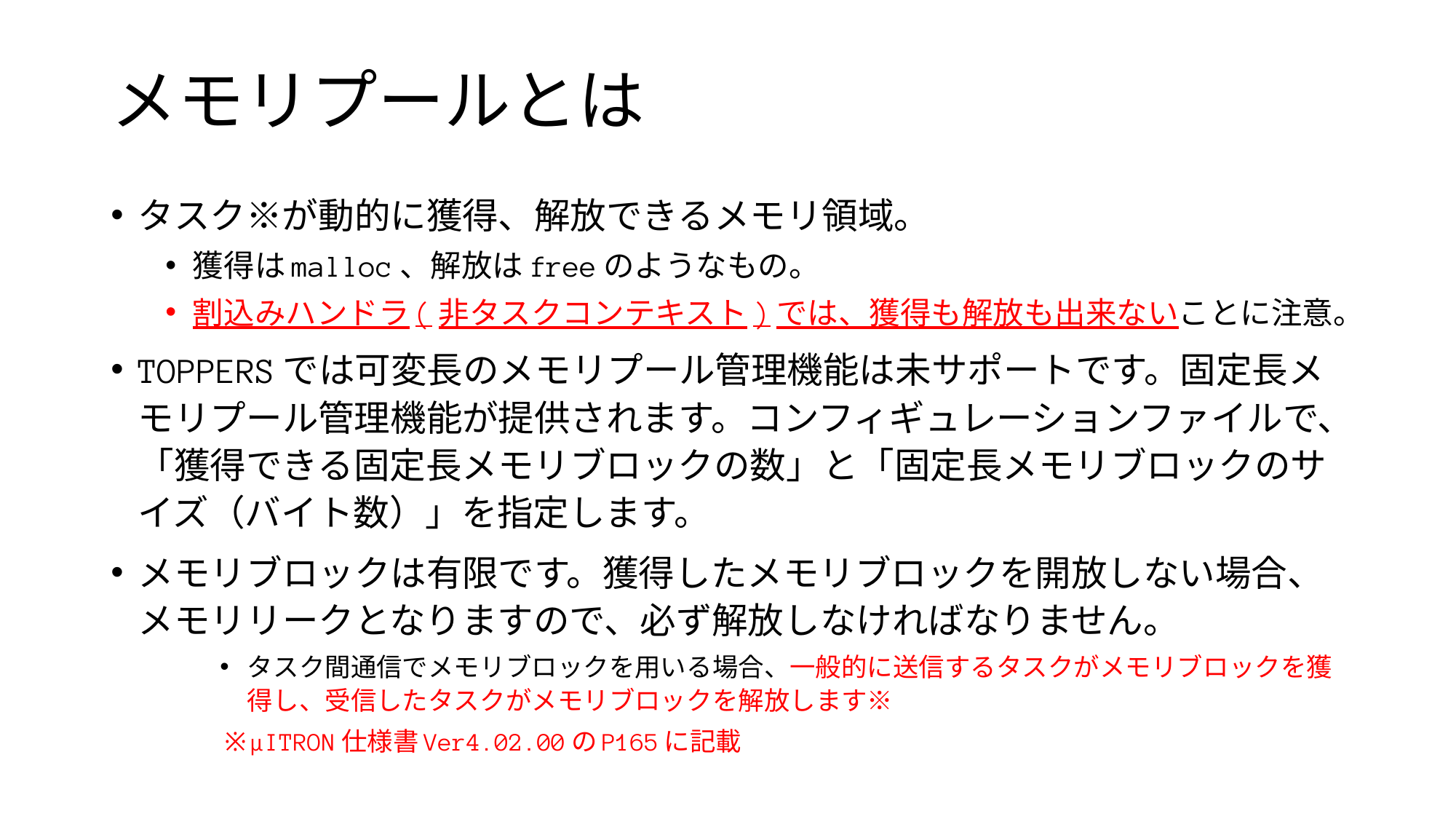

# メモリプールとは
タスク※が動的に獲得、解放できるメモリ領域。
獲得はmalloc、解放はfreeのようなもの。
割込みハンドラ(非タスクコンテキスト)では、獲得も解放も出来ないことに注意。
TOPPERSでは可変長のメモリプール管理機能は未サポートです。固定長メモリプール管理機能が提供されます。コンフィギュレーションファイルで、「獲得できる固定長メモリブロックの数」と「固定長メモリブロックのサイズ（バイト数）」を指定します。
メモリブロックは有限です。獲得したメモリブロックを開放しない場合、メモリリークとなりますので、必ず解放しなければなりません。
タスク間通信でメモリブロックを用いる場合、一般的に送信するタスクがメモリブロックを獲得し、受信したタスクがメモリブロックを解放します※
※μITRON仕様書Ver4.02.00のP165に記載